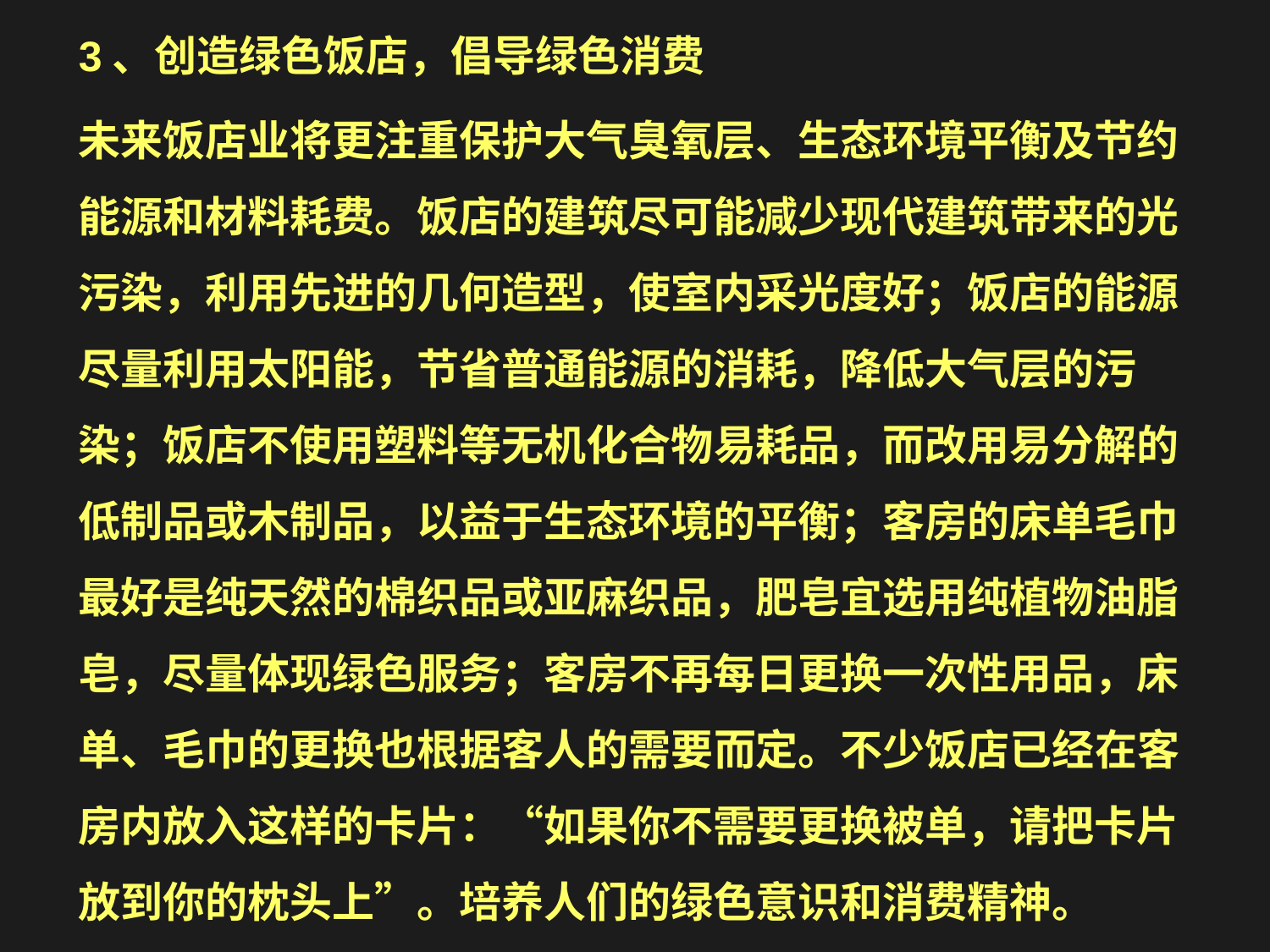

3、创造绿色饭店，倡导绿色消费
未来饭店业将更注重保护大气臭氧层、生态环境平衡及节约能源和材料耗费。饭店的建筑尽可能减少现代建筑带来的光污染，利用先进的几何造型，使室内采光度好；饭店的能源尽量利用太阳能，节省普通能源的消耗，降低大气层的污染；饭店不使用塑料等无机化合物易耗品，而改用易分解的低制品或木制品，以益于生态环境的平衡；客房的床单毛巾最好是纯天然的棉织品或亚麻织品，肥皂宜选用纯植物油脂皂，尽量体现绿色服务；客房不再每日更换一次性用品，床单、毛巾的更换也根据客人的需要而定。不少饭店已经在客房内放入这样的卡片：“如果你不需要更换被单，请把卡片放到你的枕头上”。培养人们的绿色意识和消费精神。